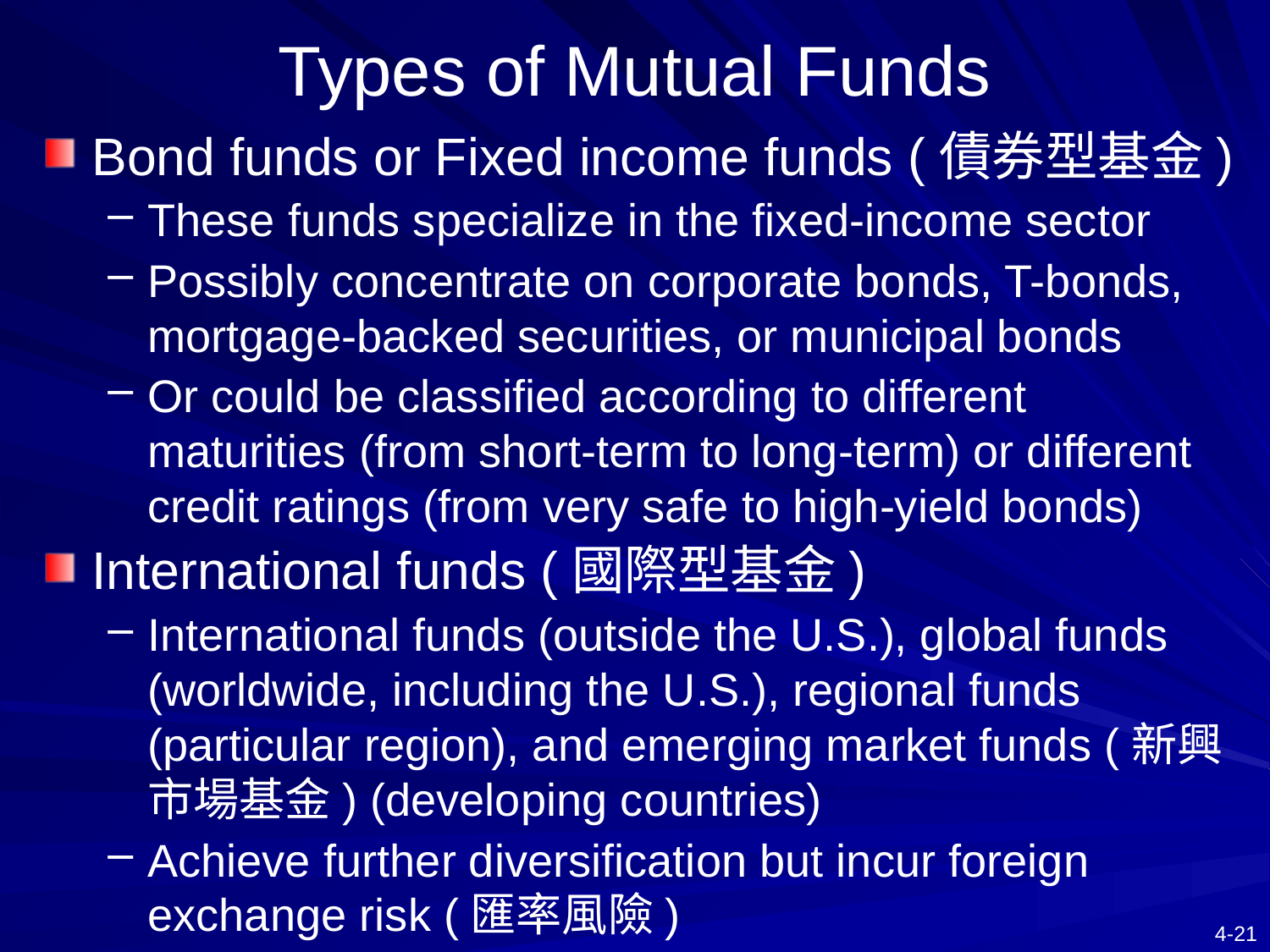

# Types of Mutual Funds
Bond funds or Fixed income funds (債券型基金)
These funds specialize in the fixed-income sector
Possibly concentrate on corporate bonds, T-bonds, mortgage-backed securities, or municipal bonds
Or could be classified according to different maturities (from short-term to long-term) or different credit ratings (from very safe to high-yield bonds)
International funds (國際型基金)
International funds (outside the U.S.), global funds (worldwide, including the U.S.), regional funds (particular region), and emerging market funds (新興市場基金) (developing countries)
Achieve further diversification but incur foreign exchange risk (匯率風險)